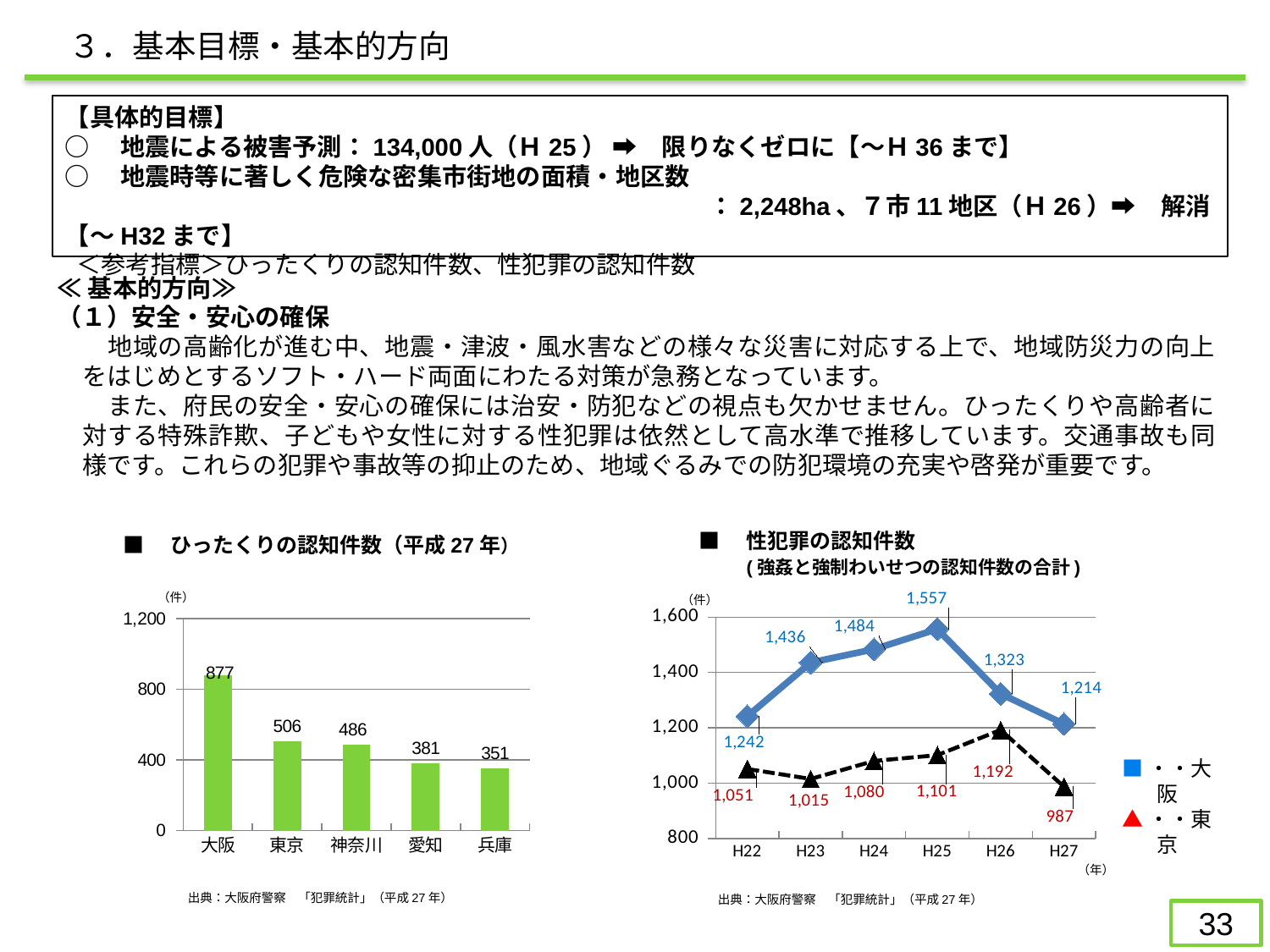

３．基本目標・基本的方向
【具体的目標】
○　地震による被害予測：134,000人（Ｈ25） ➡　限りなくゼロに【～Ｈ36まで】
○　地震時等に著しく危険な密集市街地の面積・地区数
　　　　　　　　　　　　　　　　　　　　　　　　　　：2,248ha、７市11地区（Ｈ26）➡　解消【～H32まで】
 ＜参考指標＞ひったくりの認知件数、性犯罪の認知件数
≪基本的方向≫
（１）安全・安心の確保
　　地域の高齢化が進む中、地震・津波・風水害などの様々な災害に対応する上で、地域防災力の向上をはじめとするソフト・ハード両面にわたる対策が急務となっています。
　　また、府民の安全・安心の確保には治安・防犯などの視点も欠かせません。ひったくりや高齢者に対する特殊詐欺、子どもや女性に対する性犯罪は依然として高水準で推移しています。交通事故も同様です。これらの犯罪や事故等の抑止のため、地域ぐるみでの防犯環境の充実や啓発が重要です。
■　性犯罪の認知件数
　　(強姦と強制わいせつの認知件数の合計)
■　ひったくりの認知件数（平成27年）

### Chart

| Category | 大阪 | 東京 |
|---|---|---|
| H22 | 1242.0 | 1051.0 |
| H23 | 1436.0 | 1015.0 |
| H24 | 1484.0 | 1080.0 |
| H25 | 1557.0 | 1101.0 |
| H26 | 1323.0 | 1192.0 |
| H27 | 1214.0 | 987.0 |

### Chart

| Category | ひったくり件数 |
|---|---|
| 大阪 | 877.0 |
| 東京 | 506.0 |
| 神奈川 | 486.0 |
| 愛知 | 381.0 |
| 兵庫 | 351.0 |
（件）
（件）
■・・大阪
▲・・東京
（年）
出典：大阪府警察　「犯罪統計」（平成27年）
出典：大阪府警察　「犯罪統計」（平成27年）
33